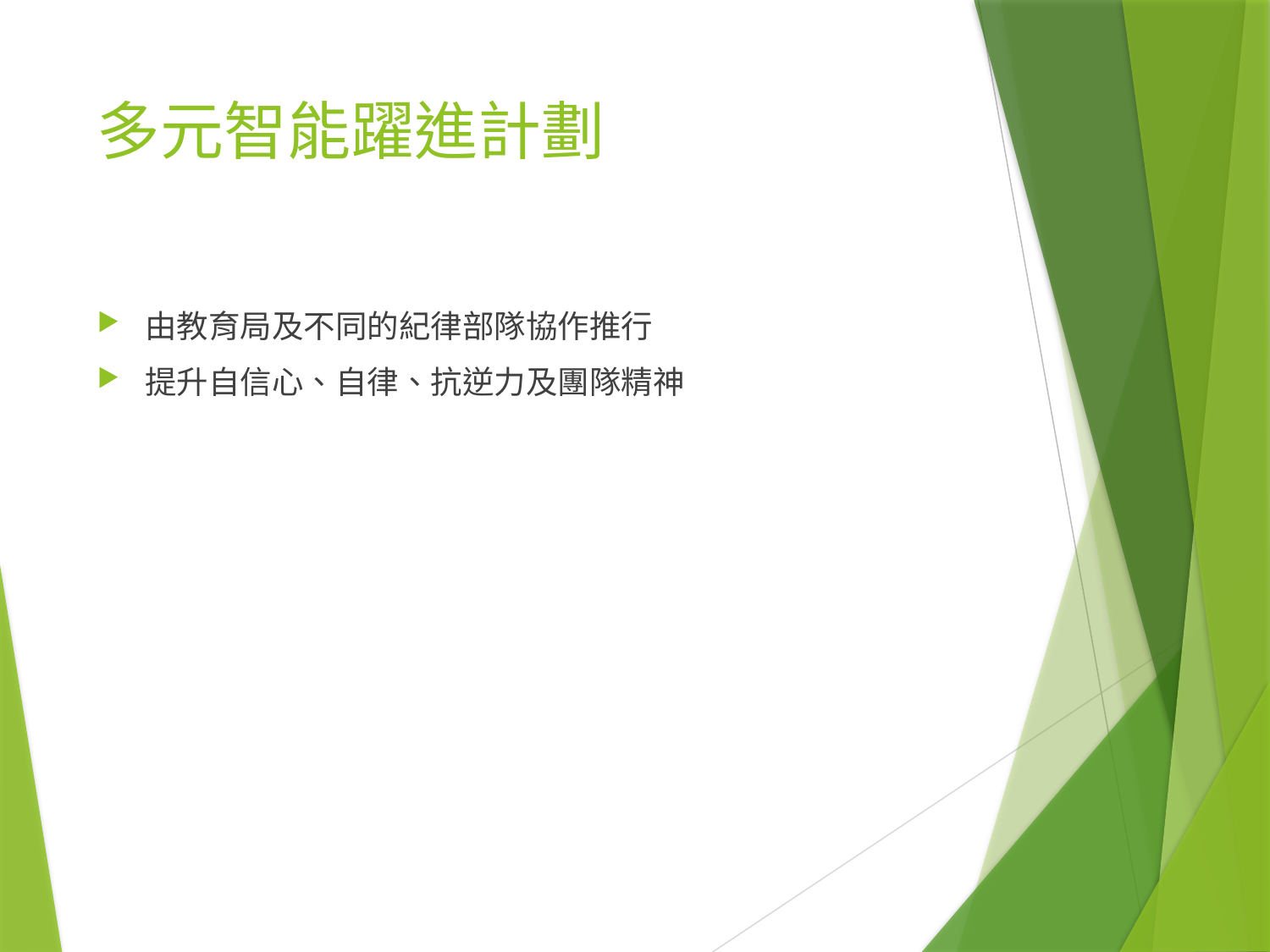

# 多元智能躍進計劃
由教育局及不同的紀律部隊協作推行
提升自信心、自律、抗逆力及團隊精神